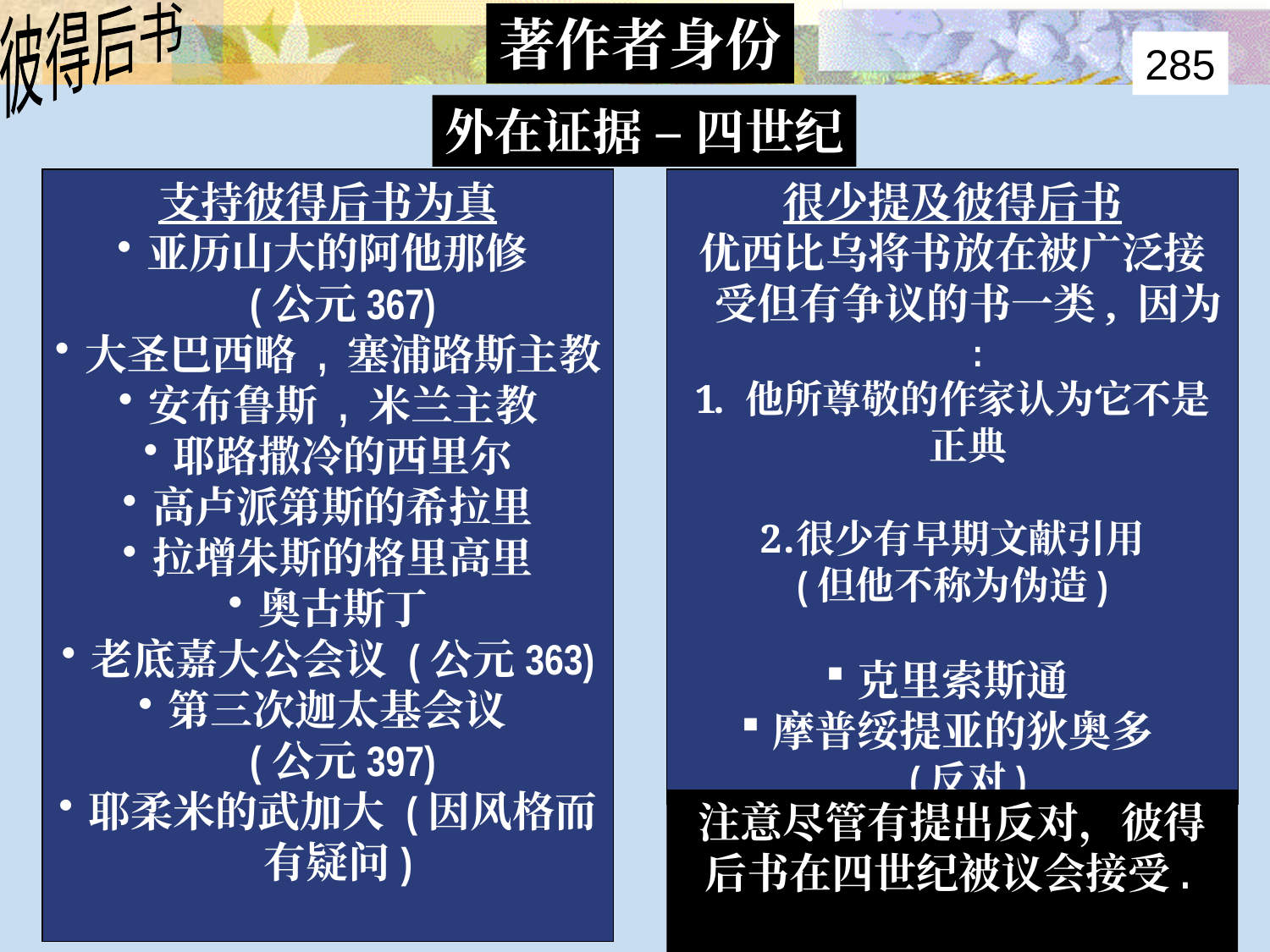

Authorship – External Evidence 4
彼得后书
著作者身份
285

外在证据 – 四世纪
支持彼得后书为真
亚历山大的阿他那修
(公元367)
大圣巴西略 , 塞浦路斯主教
安布鲁斯 , 米兰主教
耶路撒冷的西里尔
高卢派第斯的希拉里
拉增朱斯的格里高里
奥古斯丁
老底嘉大公会议 (公元363)
第三次迦太基会议
(公元397)
耶柔米的武加大 (因风格而有疑问)
很少提及彼得后书
优西比乌将书放在被广泛接受但有争议的书一类, 因为  :
 他所尊敬的作家认为它不是正典

很少有早期文献引用
(但他不称为伪造)

克里索斯通
摩普绥提亚的狄奥多
(反对)
注意尽管有提出反对，彼得后书在四世纪被议会接受.